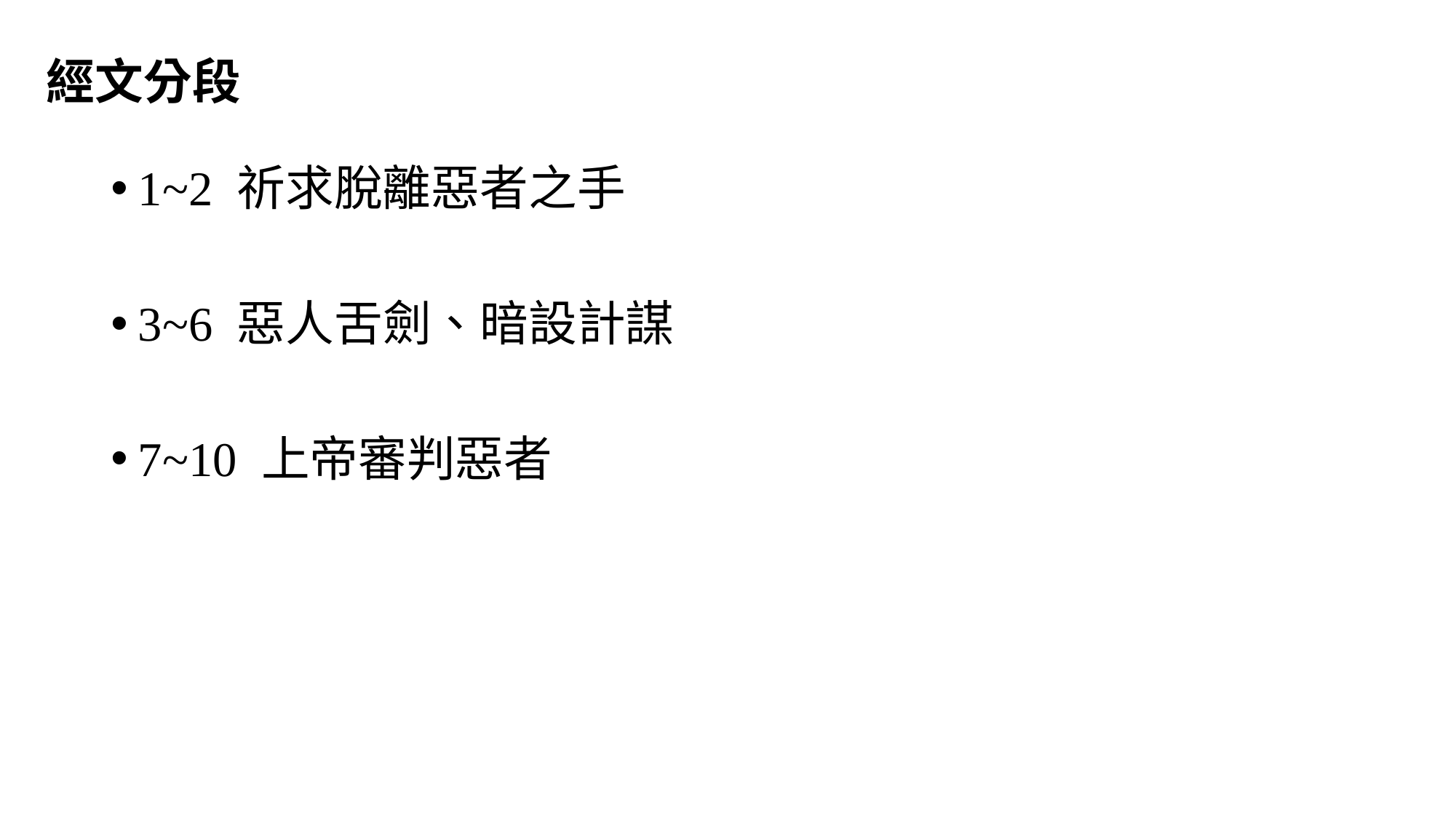

經文分段

1~2 祈求脫離惡者之手

3~6 惡人舌劍、暗設計謀

7~10 上帝審判惡者